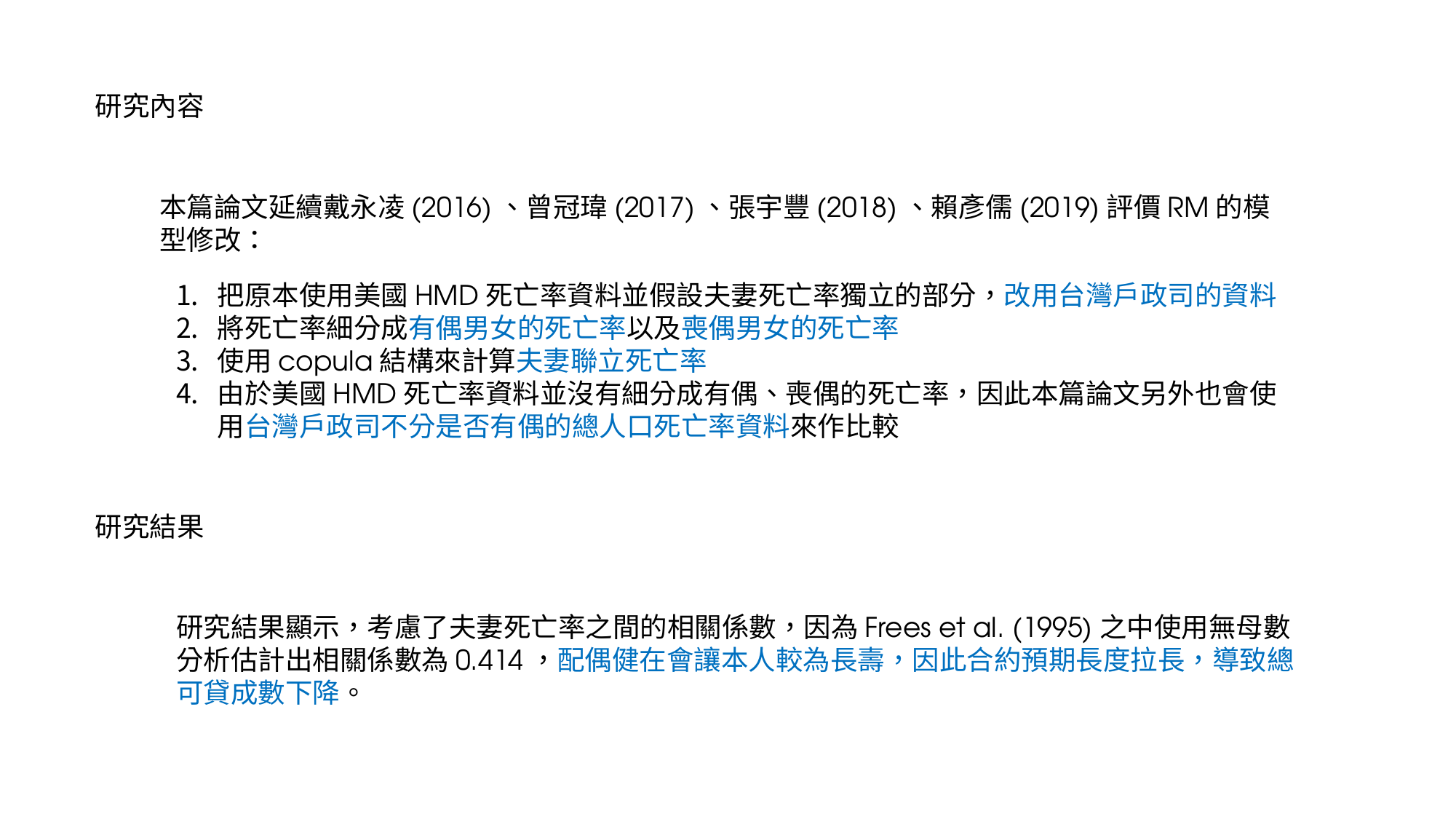

研究內容
本篇論文延續戴永凌(2016)、曾冠瑋(2017)、張宇豐(2018)、賴彥儒(2019)評價RM的模型修改：
把原本使用美國HMD死亡率資料並假設夫妻死亡率獨立的部分，改用台灣戶政司的資料
將死亡率細分成有偶男女的死亡率以及喪偶男女的死亡率
使用copula結構來計算夫妻聯立死亡率
由於美國HMD死亡率資料並沒有細分成有偶、喪偶的死亡率，因此本篇論文另外也會使用台灣戶政司不分是否有偶的總人口死亡率資料來作比較
研究結果
研究結果顯示，考慮了夫妻死亡率之間的相關係數，因為Frees et al. (1995)之中使用無母數分析估計出相關係數為0.414，配偶健在會讓本人較為長壽，因此合約預期長度拉長，導致總可貸成數下降。